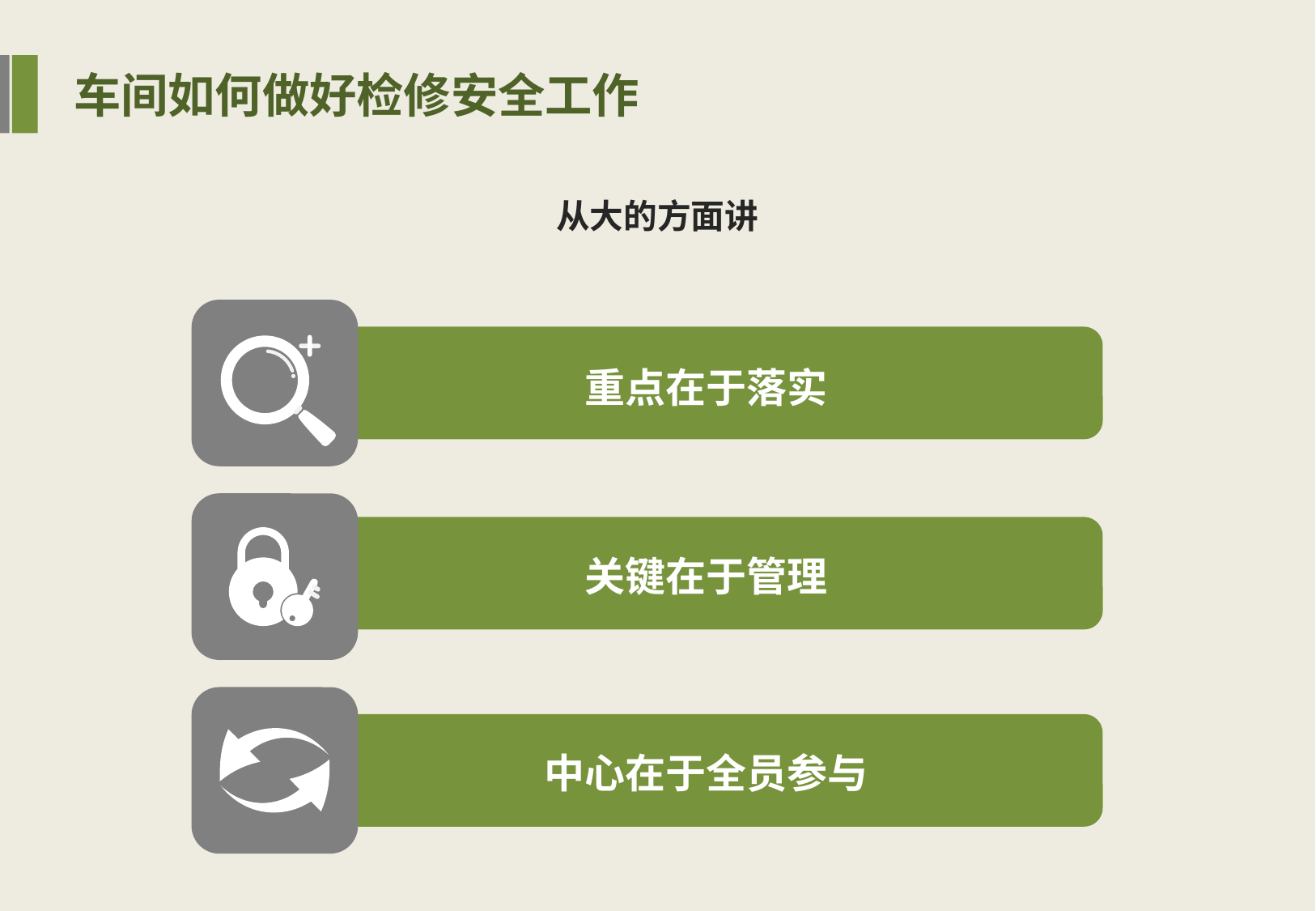

车间如何做好检修安全工作
从大的方面讲

重点在于落实

关键在于管理

中心在于全员参与